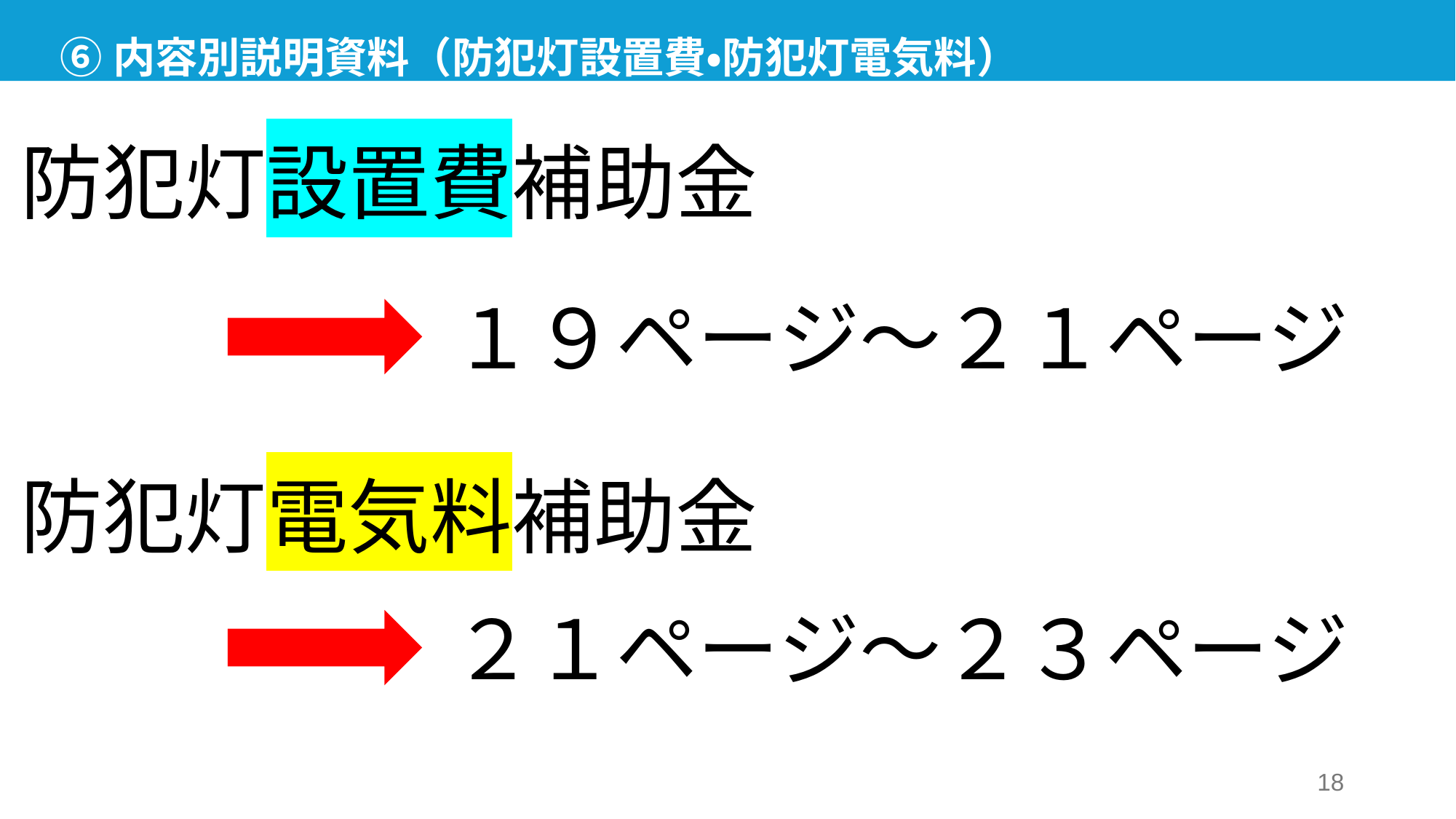

⑥内容別説明資料（防犯灯設置費・防犯灯電気料）
防犯灯設置費補助金
１９ページ～２１ページ

防犯灯電気料補助金
２１ページ～２３ページ

18